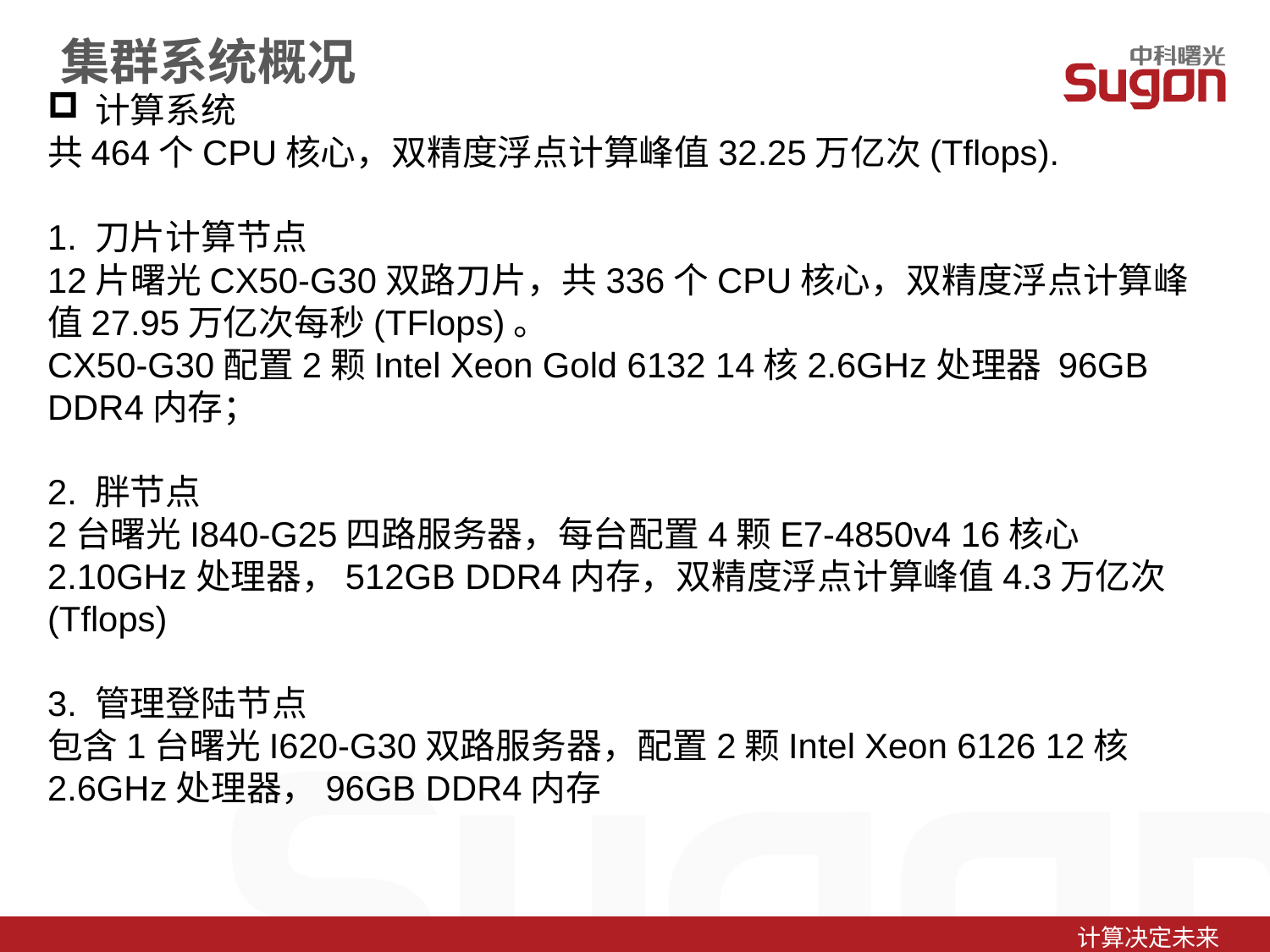

集群系统概况

计算系统
共464个CPU核心，双精度浮点计算峰值32.25万亿次(Tflops).

1. 刀片计算节点
12片曙光CX50-G30双路刀片，共336个CPU核心，双精度浮点计算峰值27.95万亿次每秒(TFlops)。
CX50-G30配置2颗Intel Xeon Gold 6132 14核2.6GHz处理器 96GB DDR4内存；

2. 胖节点
2台曙光I840-G25四路服务器，每台配置4颗E7-4850v4 16核心2.10GHz处理器，512GB DDR4内存，双精度浮点计算峰值4.3万亿次(Tflops)

3. 管理登陆节点
包含1台曙光I620-G30双路服务器，配置2颗Intel Xeon 6126 12核2.6GHz处理器，96GB DDR4内存